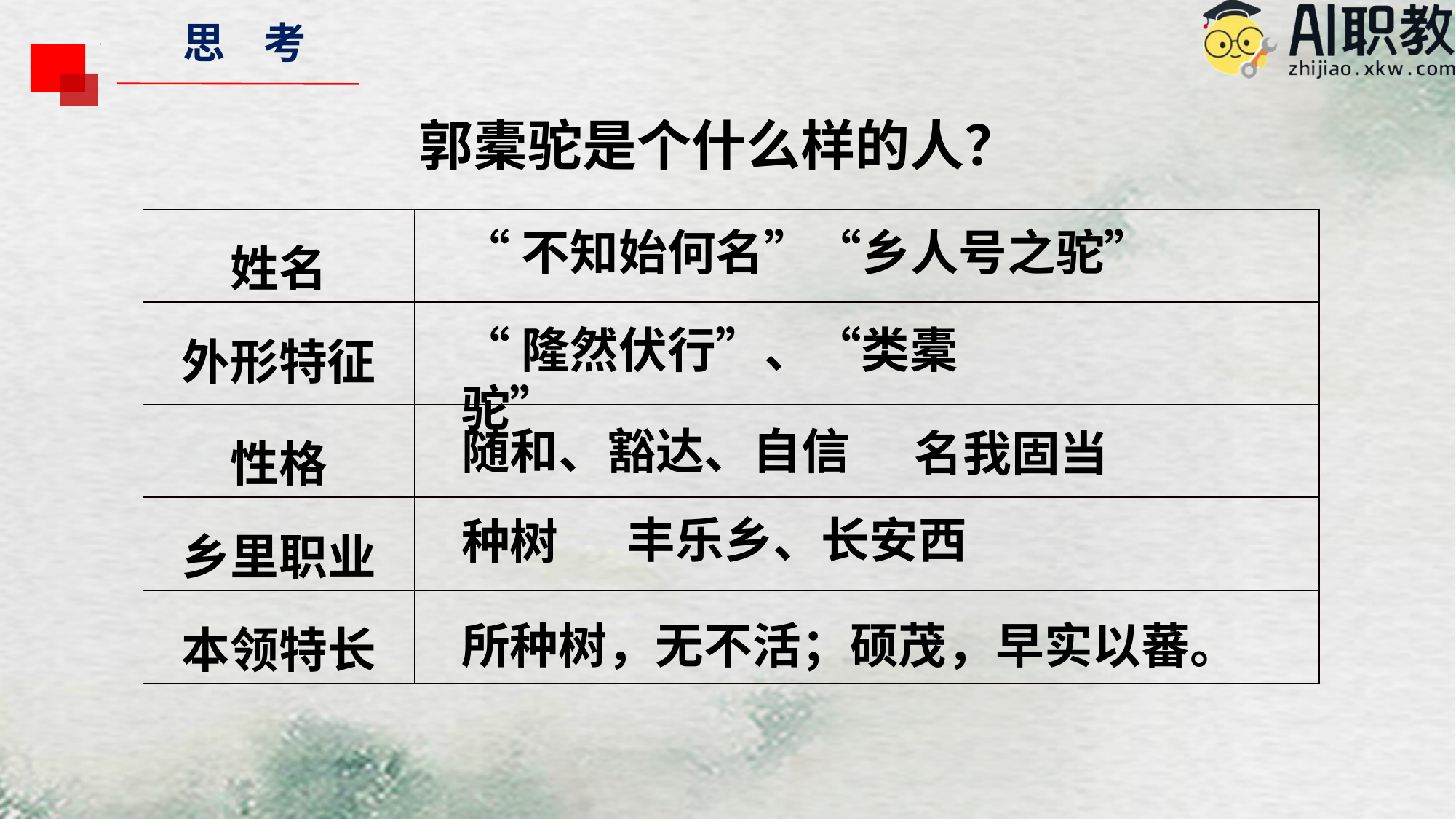

思    考

郭橐驼是个什么样的人？
| 姓名 |  |
| --- | --- |
| 外形特征 |  |
| 性格 |  |
| 乡里职业 |  |
| 本领特长 |  |
“不知始何名”“乡人号之驼”
“隆然伏行”、“类橐驼”
随和、豁达、自信
名我固当
丰乐乡、长安西
种树
所种树，无不活；硕茂，早实以蕃。